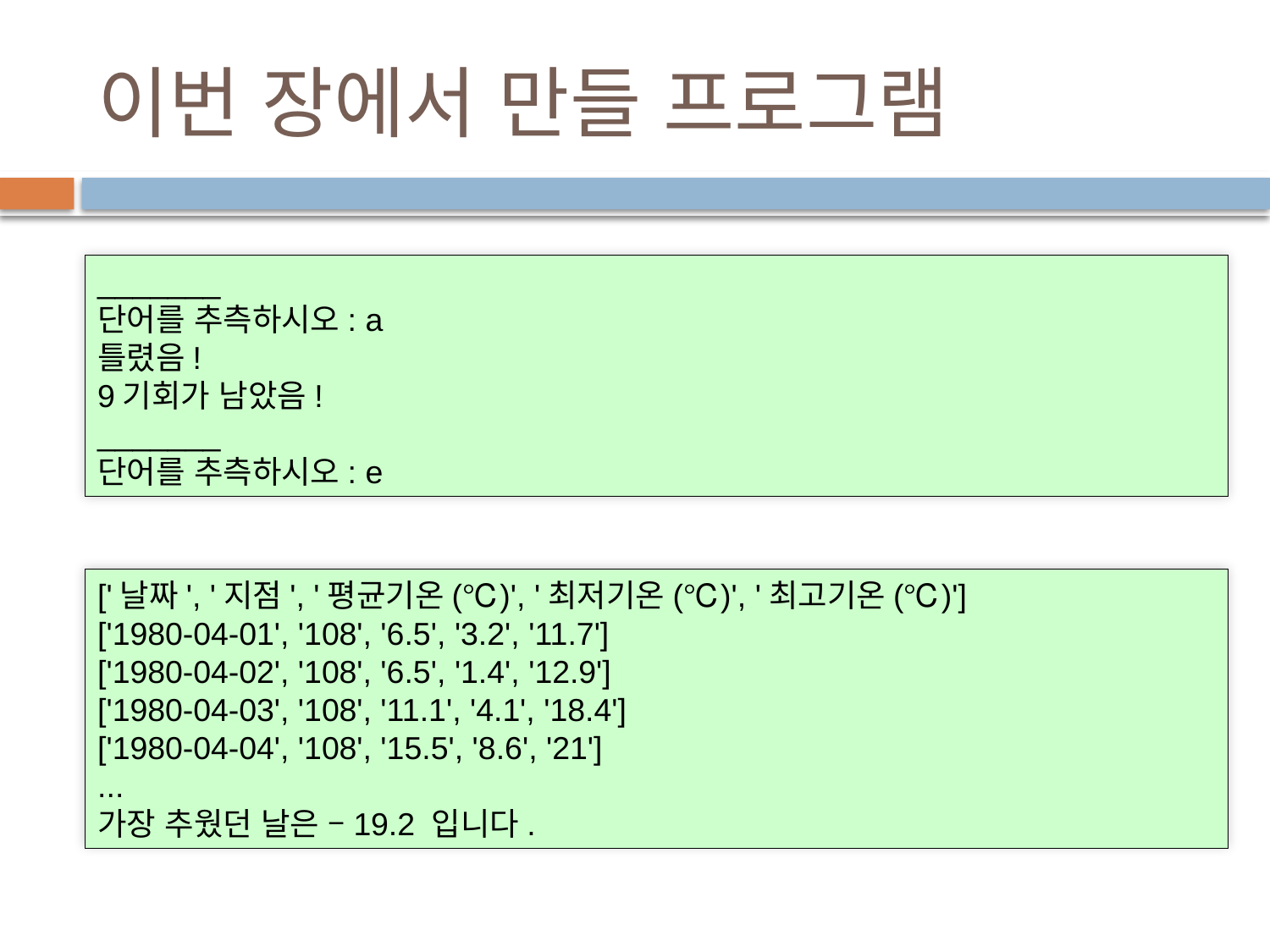

# 이번 장에서 만들 프로그램
_______
단어를 추측하시오: a
틀렸음!
9기회가 남았음!
_______
단어를 추측하시오: e
['날짜', '지점', '평균기온(℃)', '최저기온(℃)', '최고기온(℃)']
['1980-04-01', '108', '6.5', '3.2', '11.7']
['1980-04-02', '108', '6.5', '1.4', '12.9']
['1980-04-03', '108', '11.1', '4.1', '18.4']
['1980-04-04', '108', '15.5', '8.6', '21']
...
가장 추웠던 날은 –19.2 입니다.